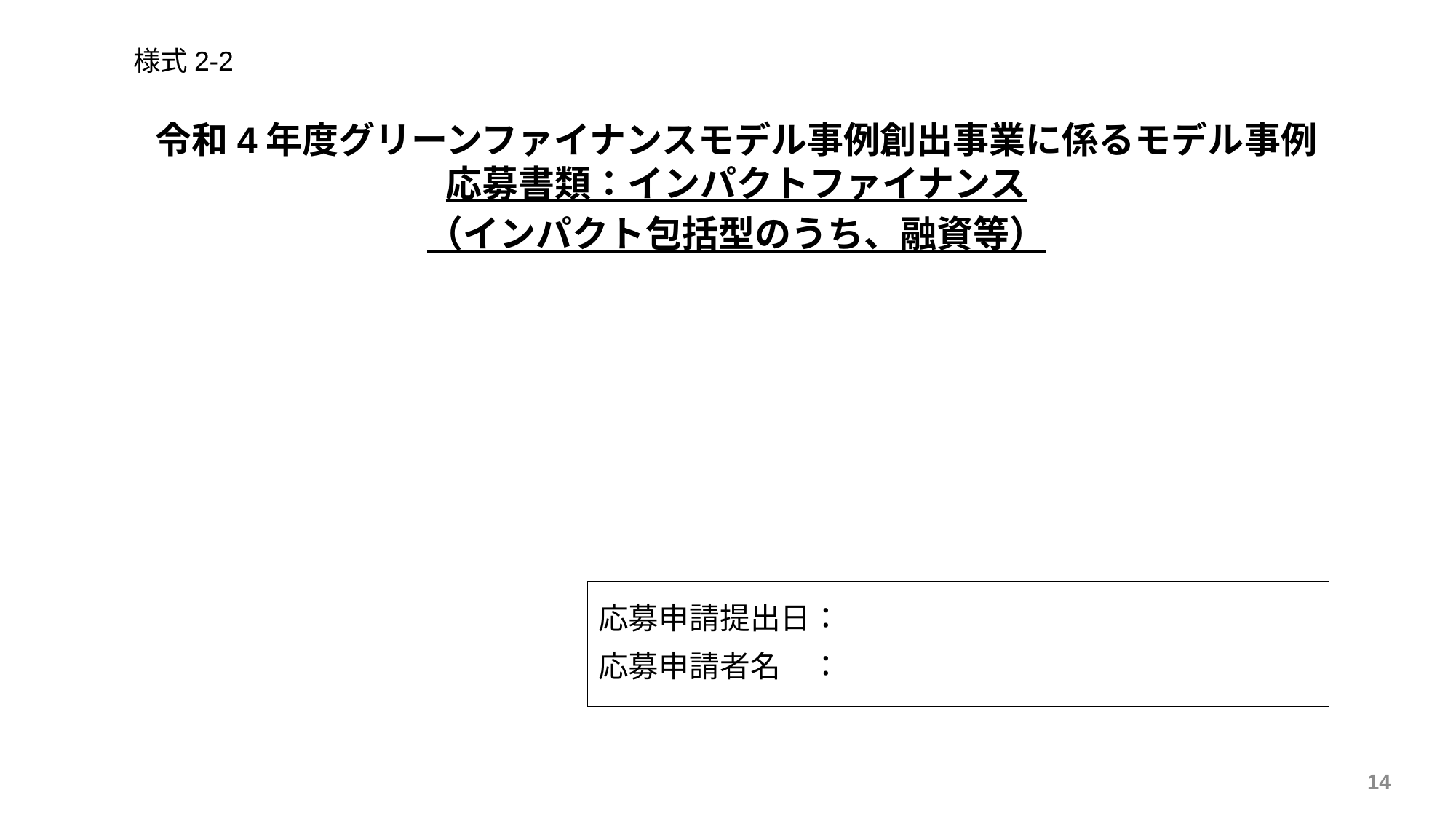

様式2-2
令和4年度グリーンファイナンスモデル事例創出事業に係るモデル事例 応募書類：インパクトファイナンス
（インパクト包括型のうち、融資等）
応募申請提出日：
応募申請者名　：
14